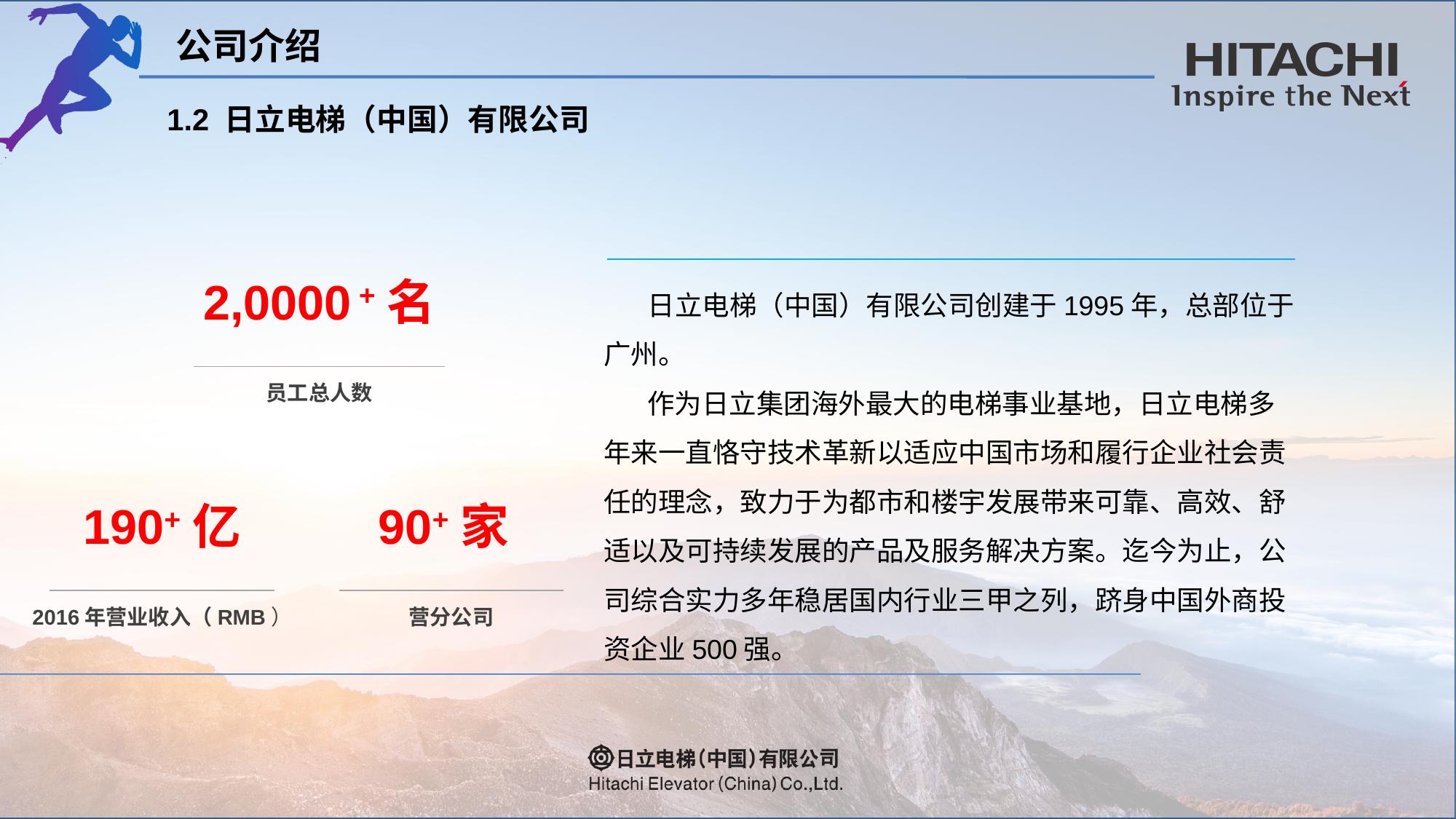

公司介绍
1.2 日立电梯（中国）有限公司
2,0000 +名
员工总人数
       日立电梯（中国）有限公司创建于1995年，总部位于广州。
      作为日立集团海外最大的电梯事业基地，日立电梯多年来一直恪守技术革新以适应中国市场和履行企业社会责任的理念，致力于为都市和楼宇发展带来可靠、高效、舒适以及可持续发展的产品及服务解决方案。迄今为止，公司综合实力多年稳居国内行业三甲之列，跻身中国外商投资企业500强。
190+亿
2016年营业收入（RMB）
90+家
营分公司